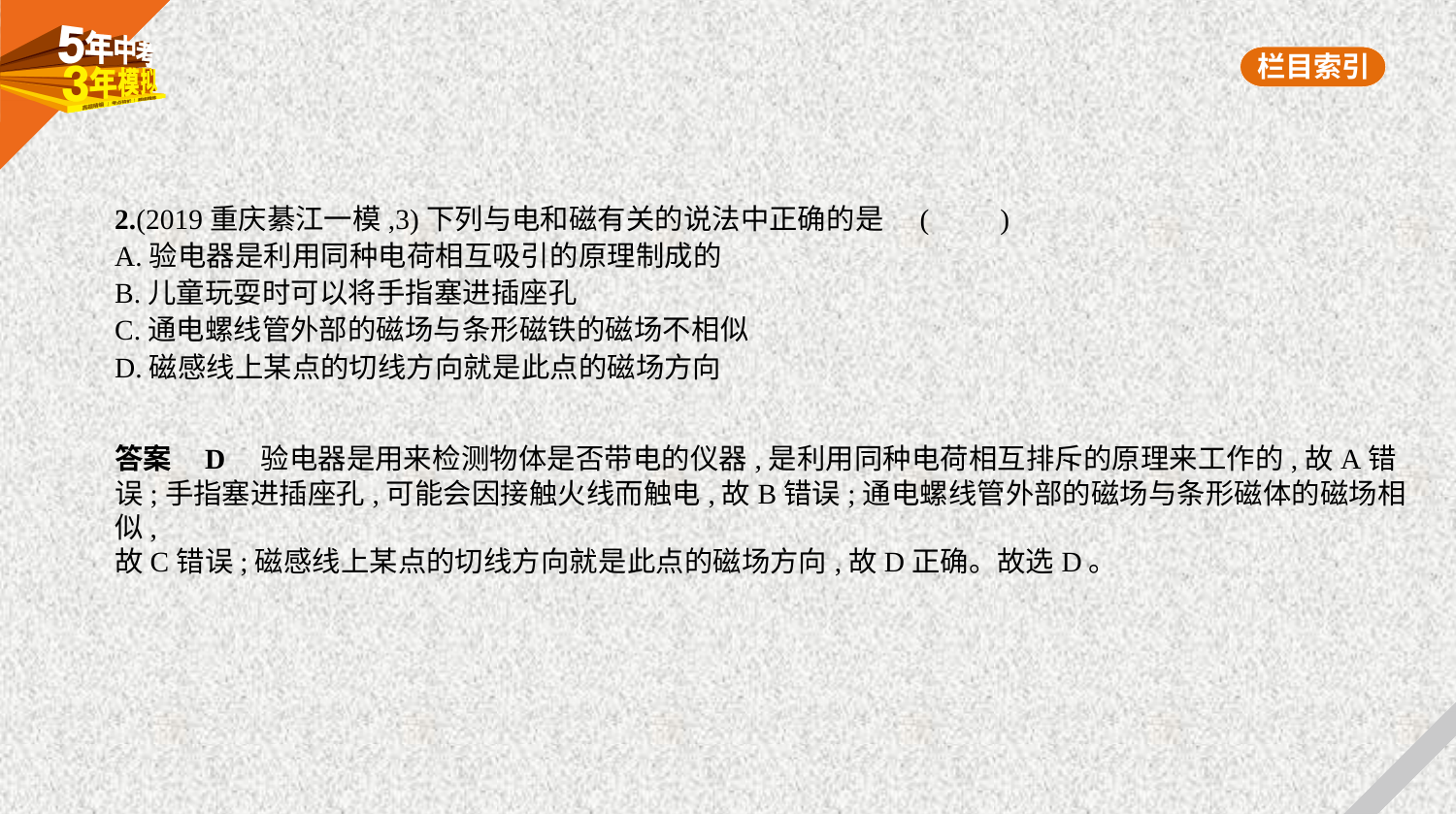

2.(2019重庆綦江一模,3)下列与电和磁有关的说法中正确的是 (　　)
A.验电器是利用同种电荷相互吸引的原理制成的
B.儿童玩耍时可以将手指塞进插座孔
C.通电螺线管外部的磁场与条形磁铁的磁场不相似
D.磁感线上某点的切线方向就是此点的磁场方向
答案    D　验电器是用来检测物体是否带电的仪器,是利用同种电荷相互排斥的原理来工作的,故A错
误;手指塞进插座孔,可能会因接触火线而触电,故B错误;通电螺线管外部的磁场与条形磁体的磁场相似,
故C错误;磁感线上某点的切线方向就是此点的磁场方向,故D正确。故选D。